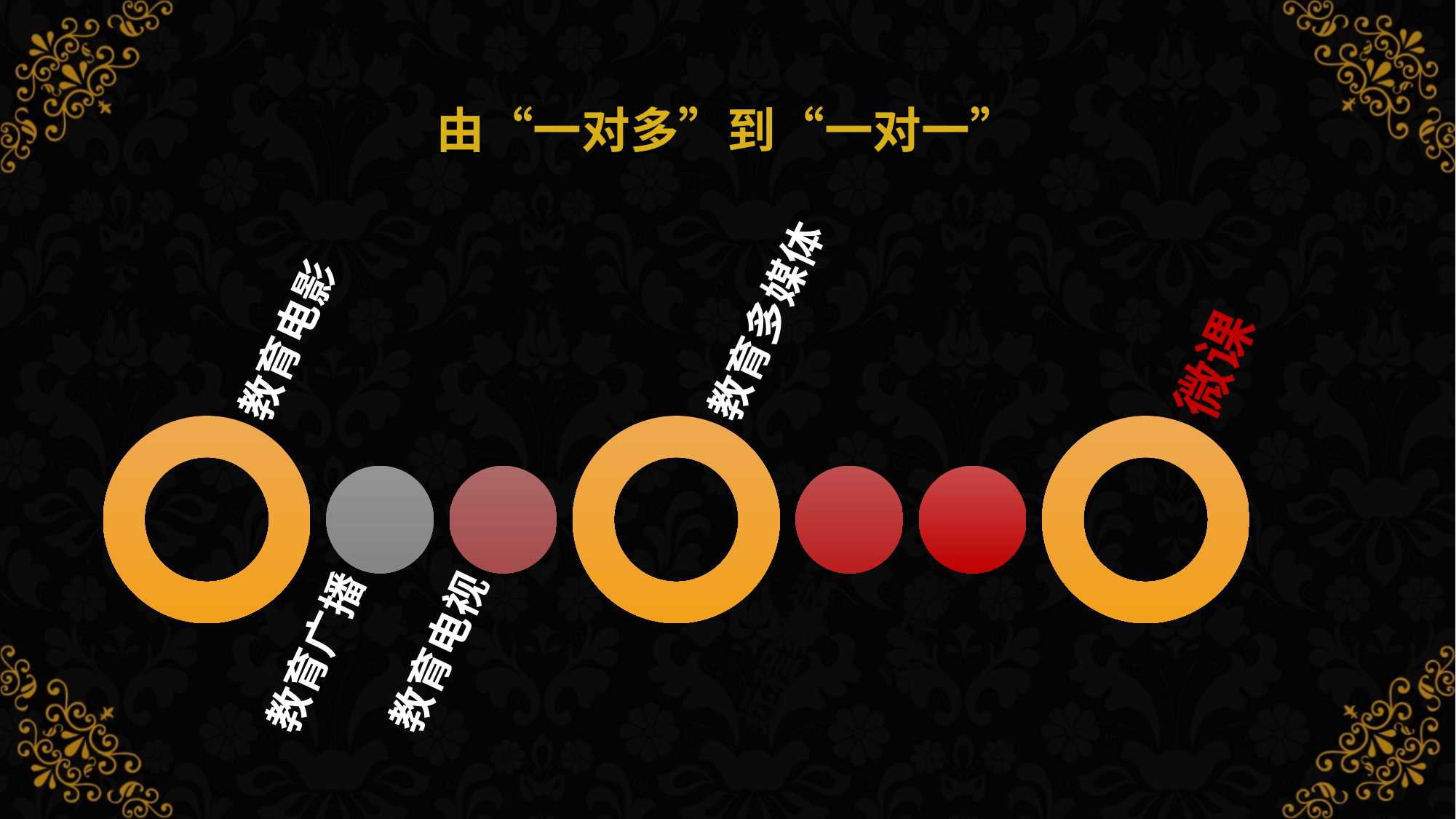

# 由“一对多”到“一对一”
教育电影
教育广播
教育电视
教育多媒体
远程教学
公开课
微课